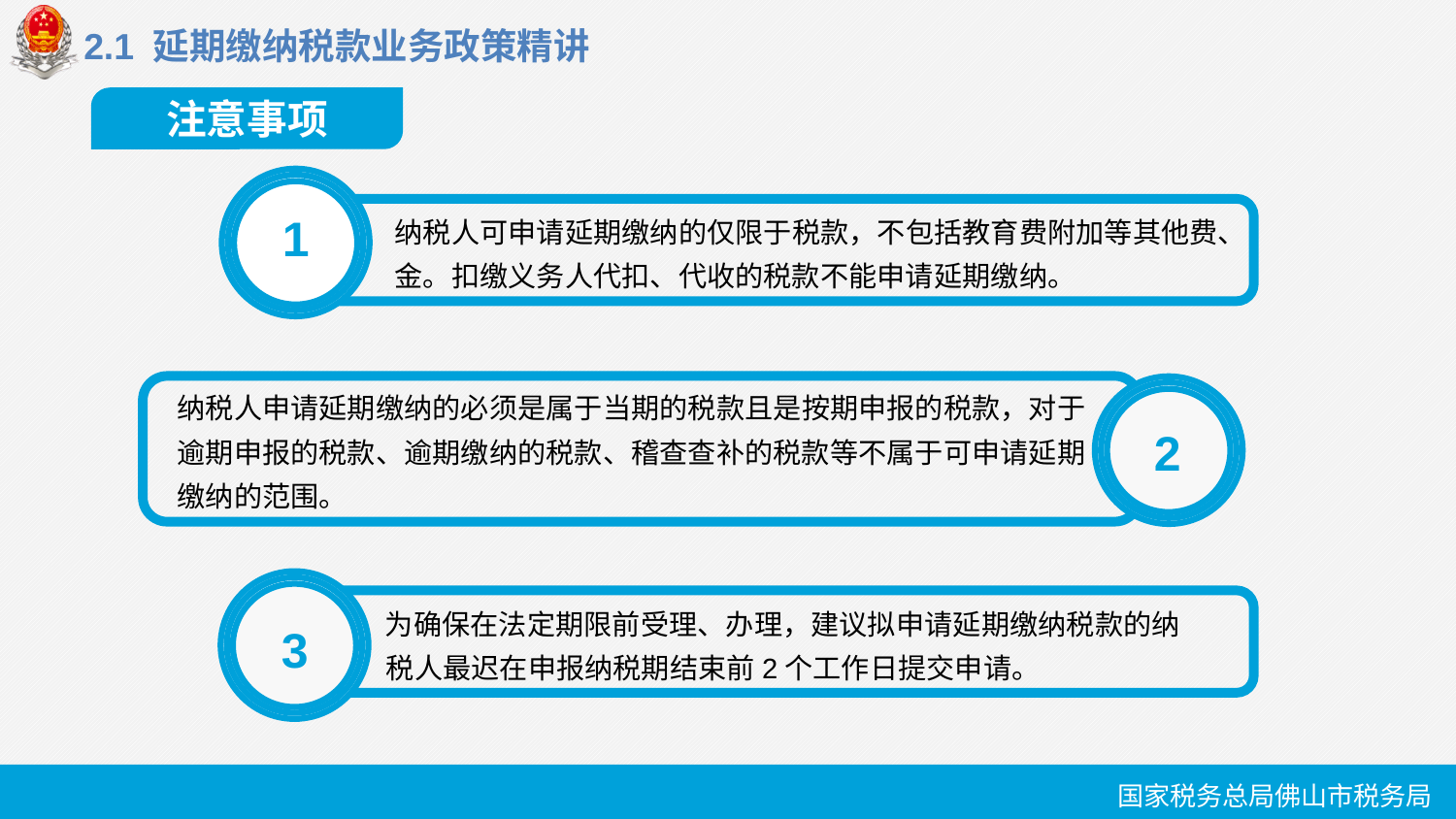

2.1 延期缴纳税款业务政策精讲
注意事项

纳税人可申请延期缴纳的仅限于税款，不包括教育费附加等其他费、金。扣缴义务人代扣、代收的税款不能申请延期缴纳。
1
纳税人申请延期缴纳的必须是属于当期的税款且是按期申报的税款，对于逾期申报的税款、逾期缴纳的税款、稽查查补的税款等不属于可申请延期缴纳的范围。

2

      为确保在法定期限前受理、办理，建议拟申请延期缴纳税款的纳税人最迟在申报纳税期结束前2个工作日提交申请。
3